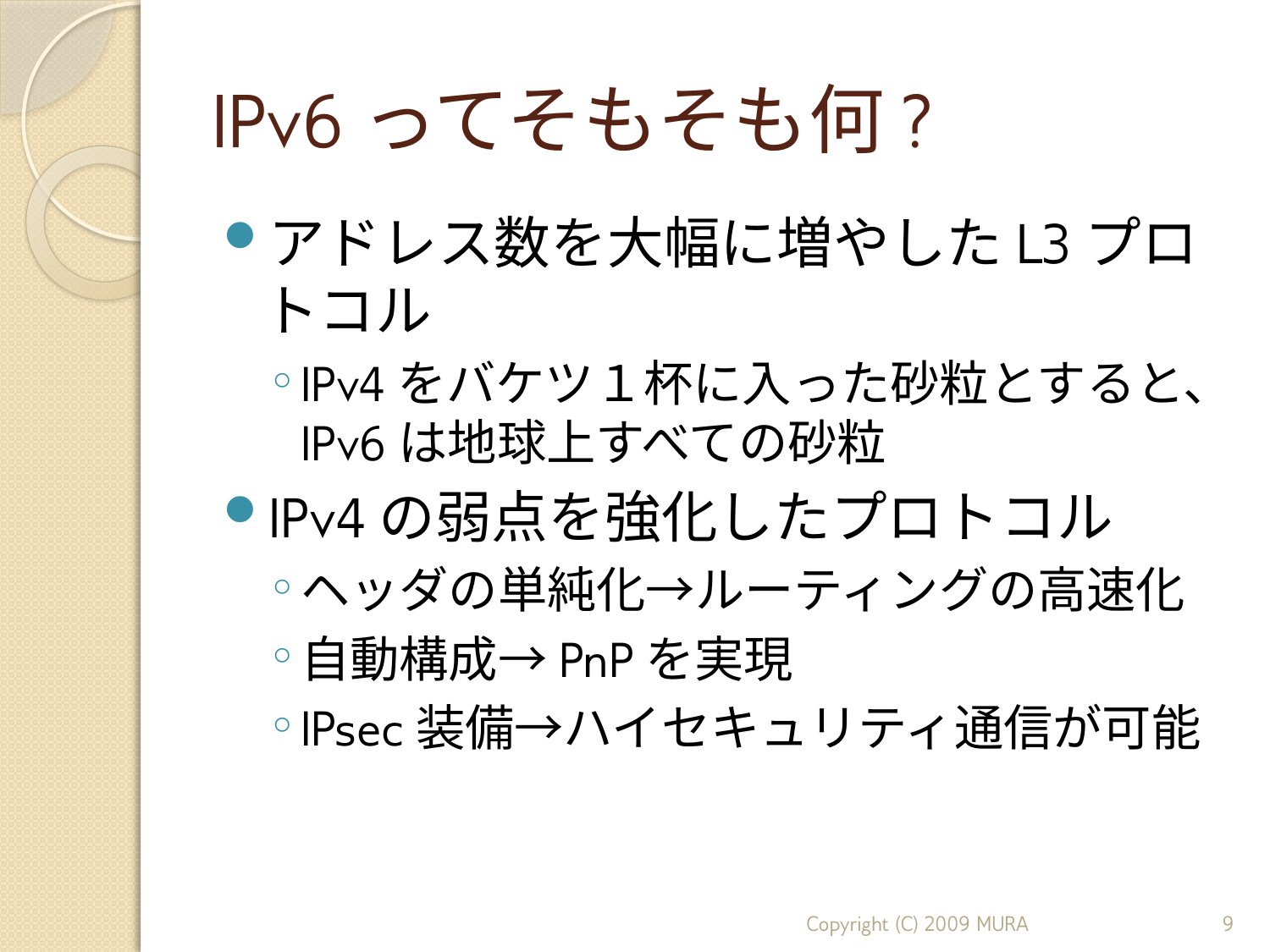

# IPv6ってそもそも何?
アドレス数を大幅に増やしたL3プロトコル
IPv4をバケツ１杯に入った砂粒とすると、IPv6は地球上すべての砂粒
IPv4の弱点を強化したプロトコル
ヘッダの単純化→ルーティングの高速化
自動構成→PnPを実現
IPsec装備→ハイセキュリティ通信が可能
Copyright (C) 2009 MURA
9